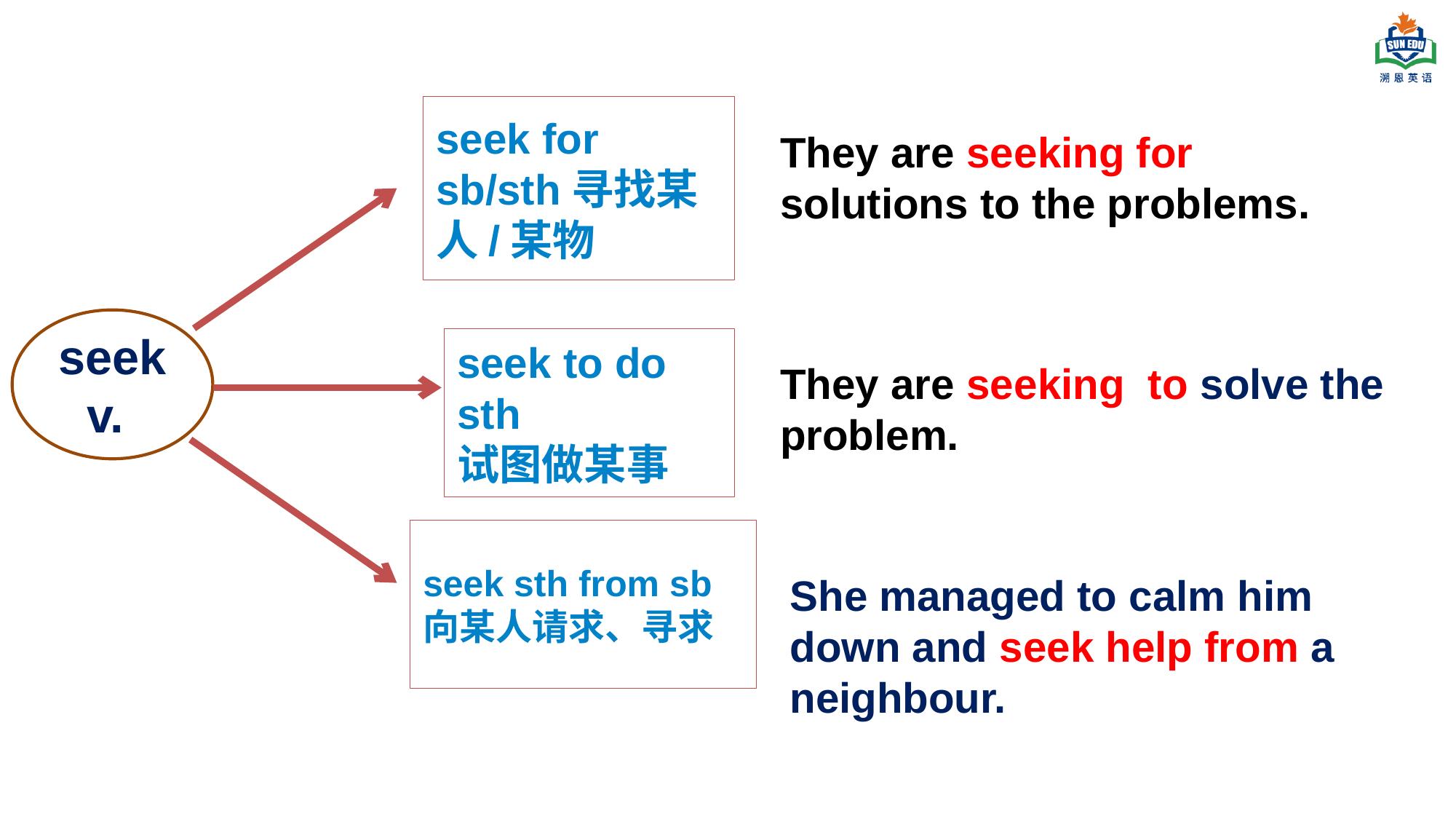

seek for sb/sth寻找某人/某物
They are seeking for solutions to the problems.

seek
v.
seek to do sth
试图做某事
They are seeking  to solve the problem.

seek sth from sb
向某人请求、寻求
She managed to calm him down and seek help from a neighbour.